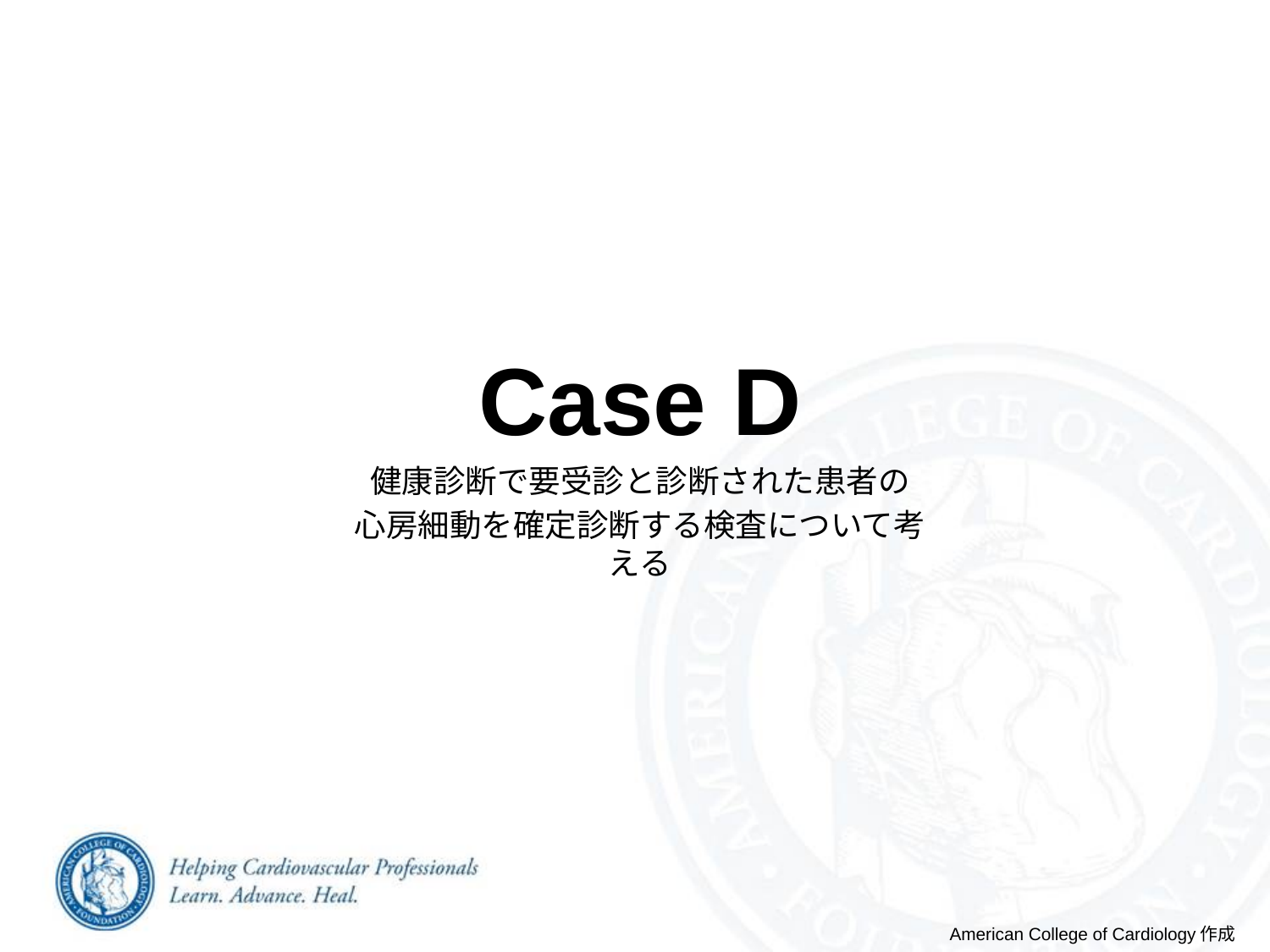

Case D
健康診断で要受診と診断された患者の
心房細動を確定診断する検査について考える
American College of Cardiology作成